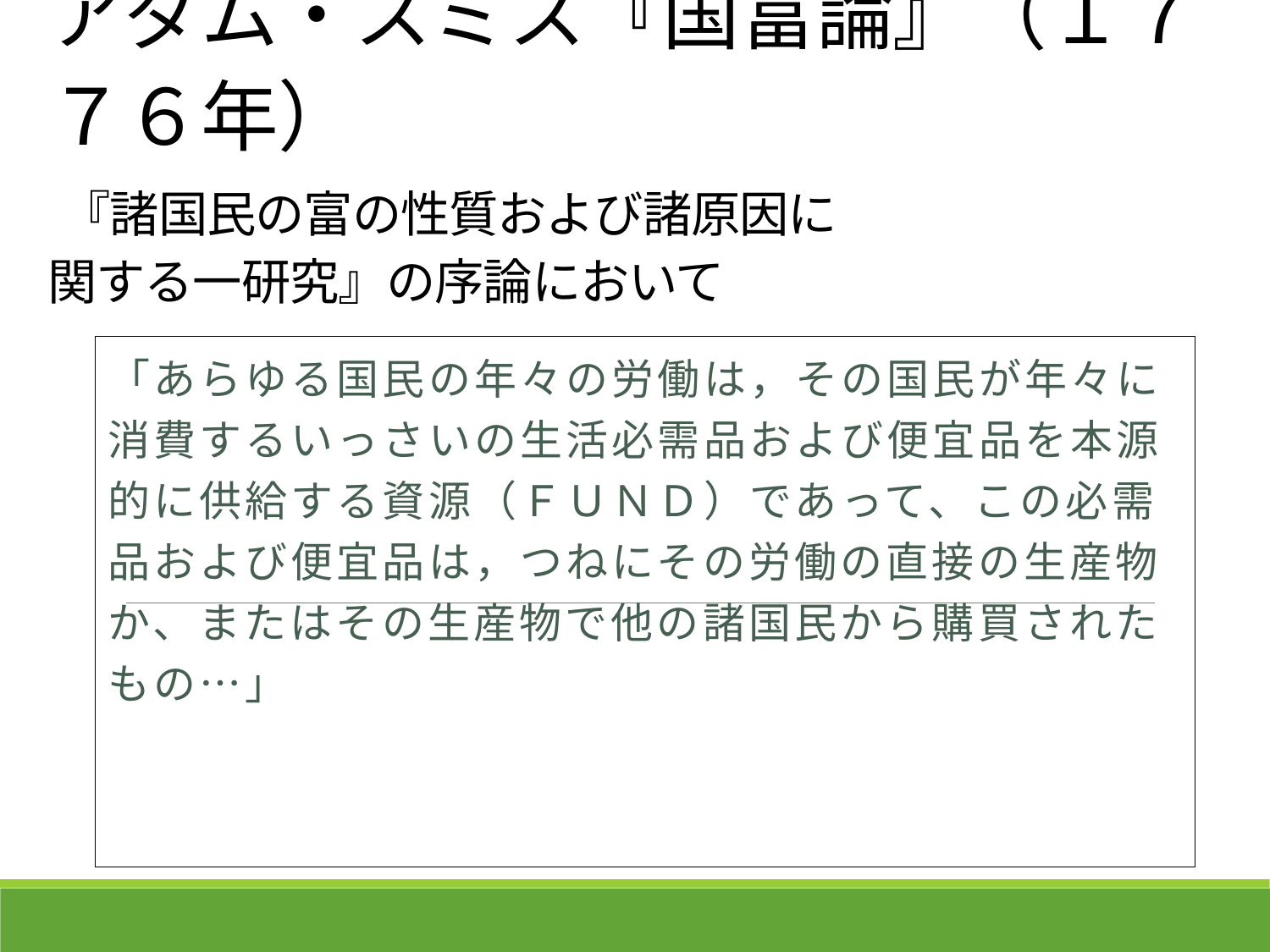

# アダム・スミス『国富論』（１７７６年） 『諸国民の富の性質および諸原因に 関する一研究』の序論において
「あらゆる国民の年々の労働は，その国民が年々に消費するいっさいの生活必需品および便宜品を本源的に供給する資源（ｆｕｎｄ）であって、この必需品および便宜品は，つねにその労働の直接の生産物か、またはその生産物で他の諸国民から購買されたもの…」